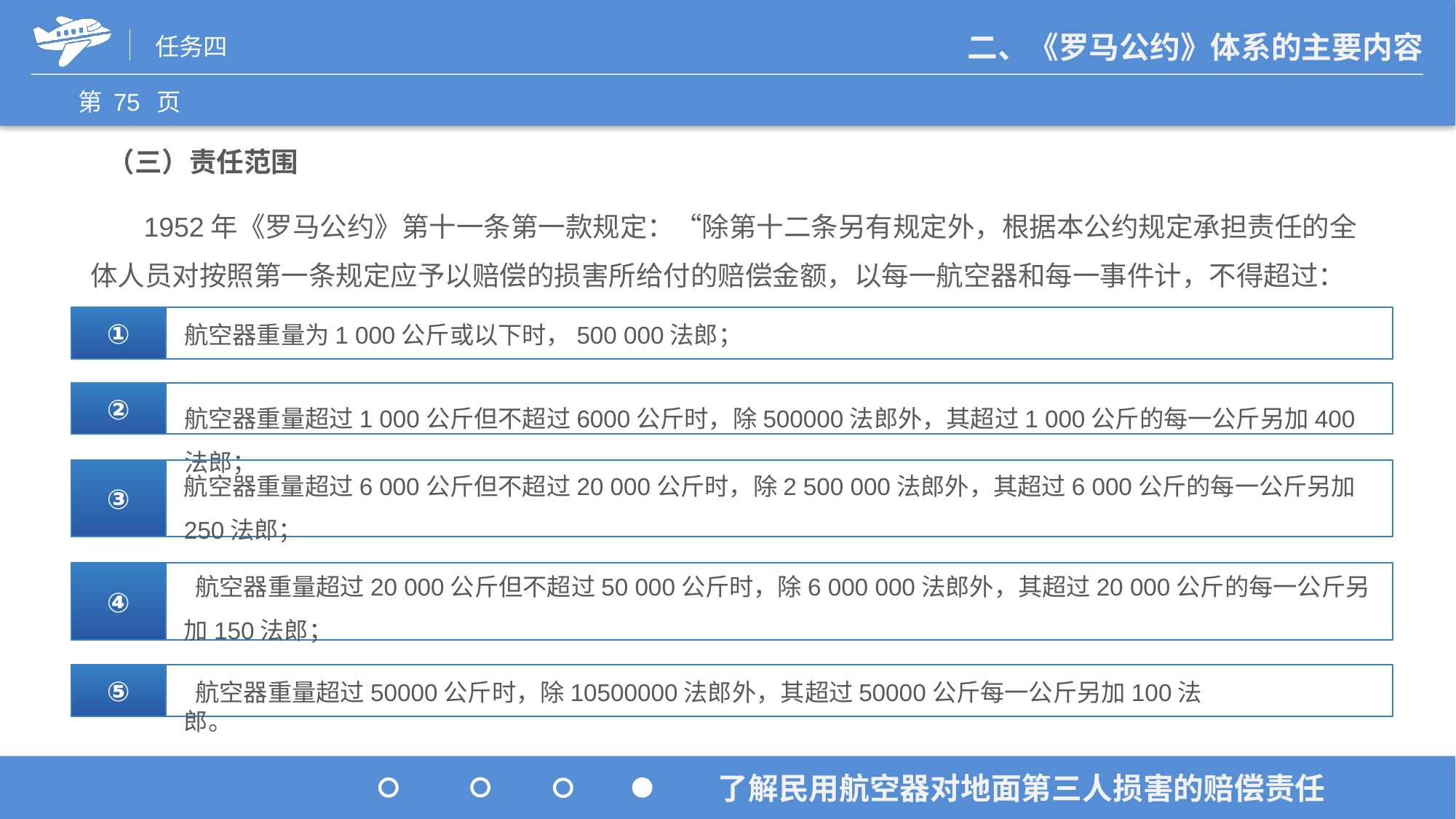

（三）责任范围
       1952年《罗马公约》第十一条第一款规定：“除第十二条另有规定外，根据本公约规定承担责任的全体人员对按照第一条规定应予以赔偿的损害所给付的赔偿金额，以每一航空器和每一事件计，不得超过：

①
航空器重量为1 000公斤或以下时，500 000法郎；

②
航空器重量超过1 000公斤但不超过6000公斤时，除500000法郎外，其超过1 000公斤的每一公斤另加400法郎；
航空器重量超过6 000公斤但不超过20 000公斤时，除2 500 000法郎外，其超过6 000公斤的每一公斤另加250法郎；

③
 航空器重量超过20 000公斤但不超过50 000公斤时，除6 000 000法郎外，其超过20 000公斤的每一公斤另加150法郎；

④

⑤
 航空器重量超过50000公斤时，除10500000法郎外，其超过50000公斤每一公斤另加100法郎。